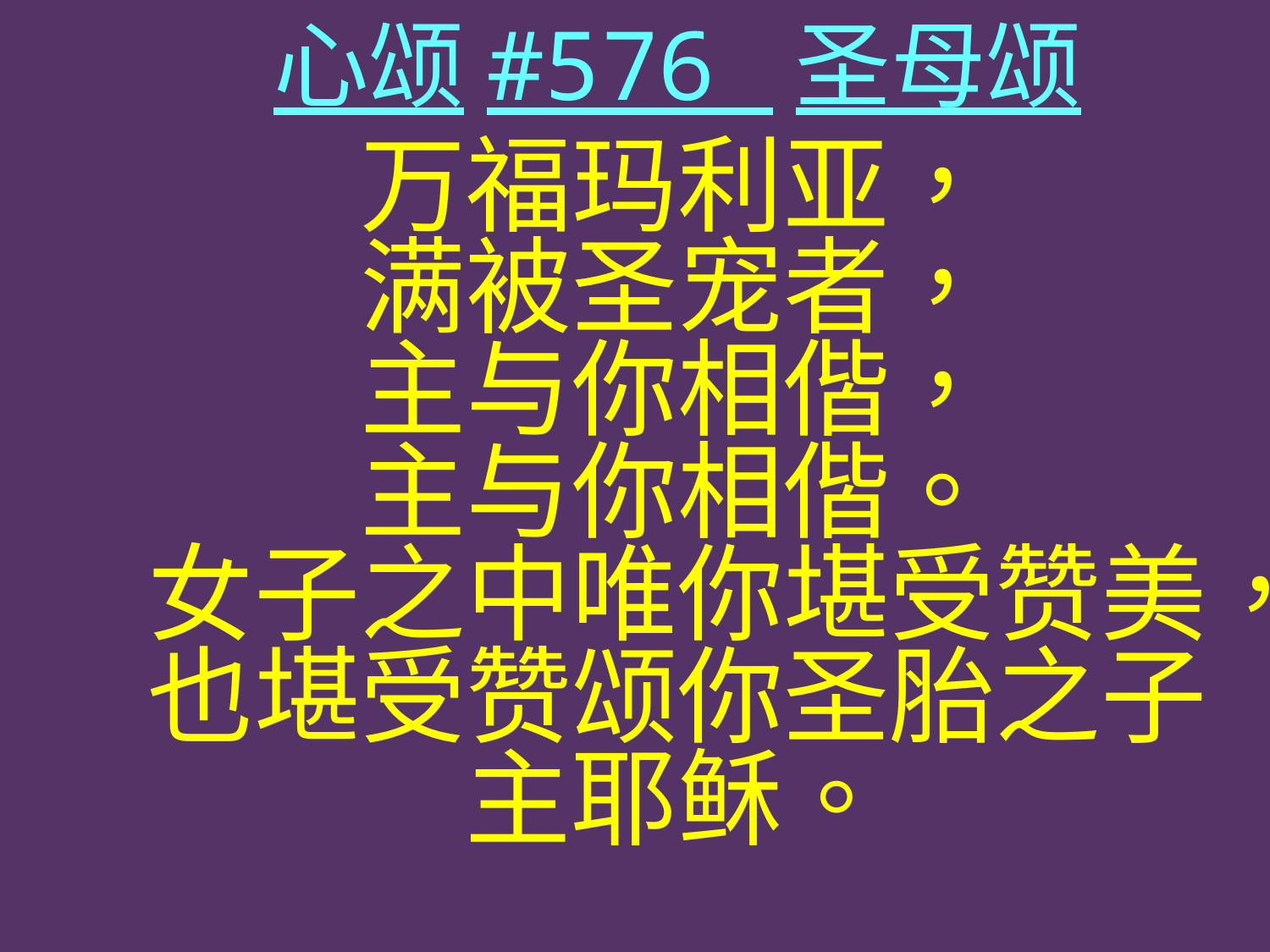

心颂#576 圣母颂

万福玛利亚，
满被圣宠者，
主与你相偕，
主与你相偕。
女子之中唯你堪受赞美，也堪受赞颂你圣胎之子主耶稣。